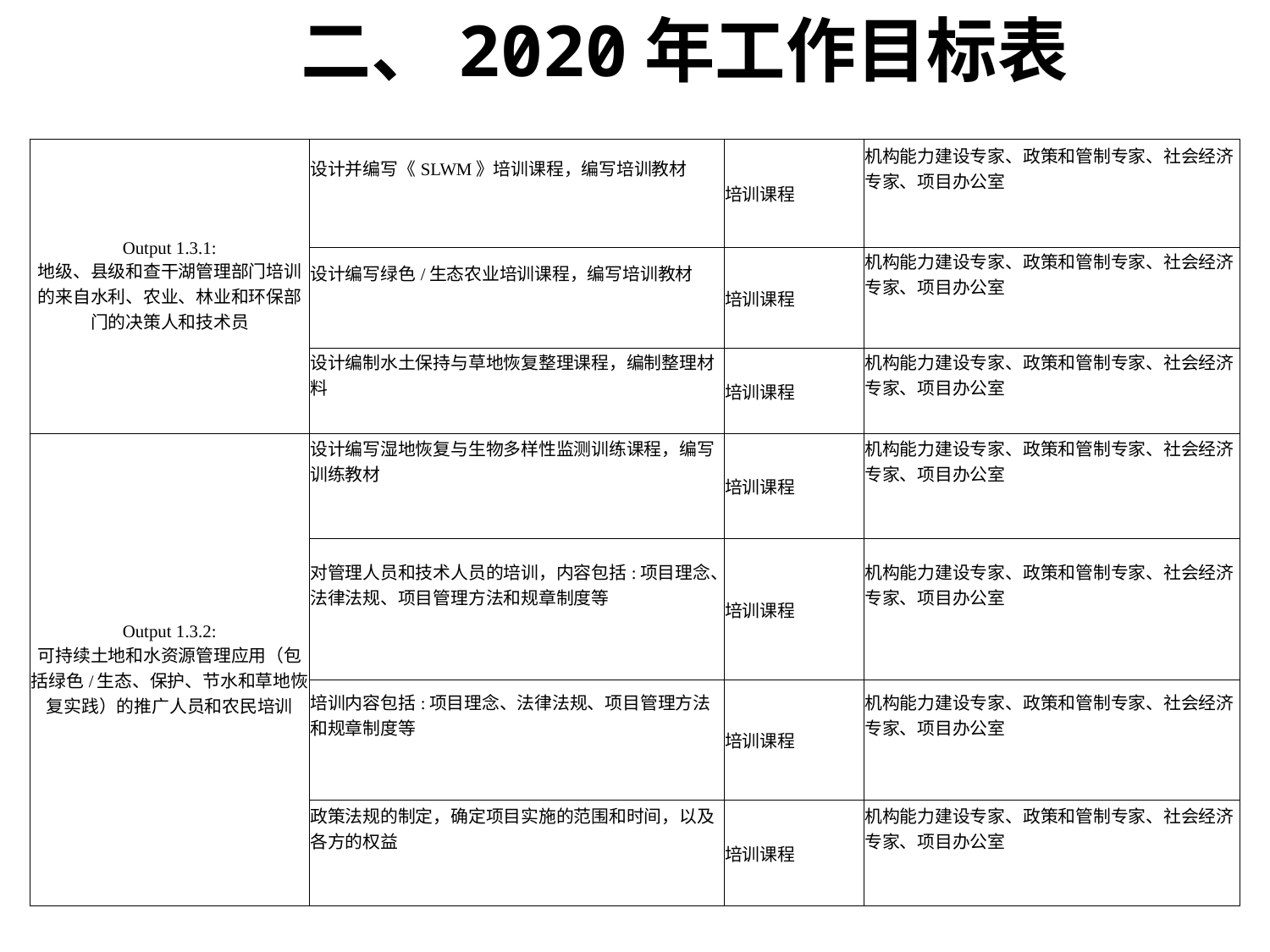

二、2020年工作目标表
| Output 1.3.1: 地级、县级和查干湖管理部门培训的来自水利、农业、林业和环保部门的决策人和技术员 | 设计并编写《SLWM》培训课程，编写培训教材 | 培训课程 | 机构能力建设专家、政策和管制专家、社会经济专家、项目办公室 |
| --- | --- | --- | --- |
|  | 设计编写绿色/生态农业培训课程，编写培训教材 | 培训课程 | 机构能力建设专家、政策和管制专家、社会经济专家、项目办公室 |
|  | 设计编制水土保持与草地恢复整理课程，编制整理材料 | 培训课程 | 机构能力建设专家、政策和管制专家、社会经济专家、项目办公室 |
| Output 1.3.2: 可持续土地和水资源管理应用（包括绿色/生态、保护、节水和草地恢复实践）的推广人员和农民培训 | 设计编写湿地恢复与生物多样性监测训练课程，编写训练教材 | 培训课程 | 机构能力建设专家、政策和管制专家、社会经济专家、项目办公室 |
|  | 对管理人员和技术人员的培训，内容包括:项目理念、法律法规、项目管理方法和规章制度等 | 培训课程 | 机构能力建设专家、政策和管制专家、社会经济专家、项目办公室 |
|  | 培训内容包括:项目理念、法律法规、项目管理方法和规章制度等 | 培训课程 | 机构能力建设专家、政策和管制专家、社会经济专家、项目办公室 |
|  | 政策法规的制定，确定项目实施的范围和时间，以及各方的权益 | 培训课程 | 机构能力建设专家、政策和管制专家、社会经济专家、项目办公室 |